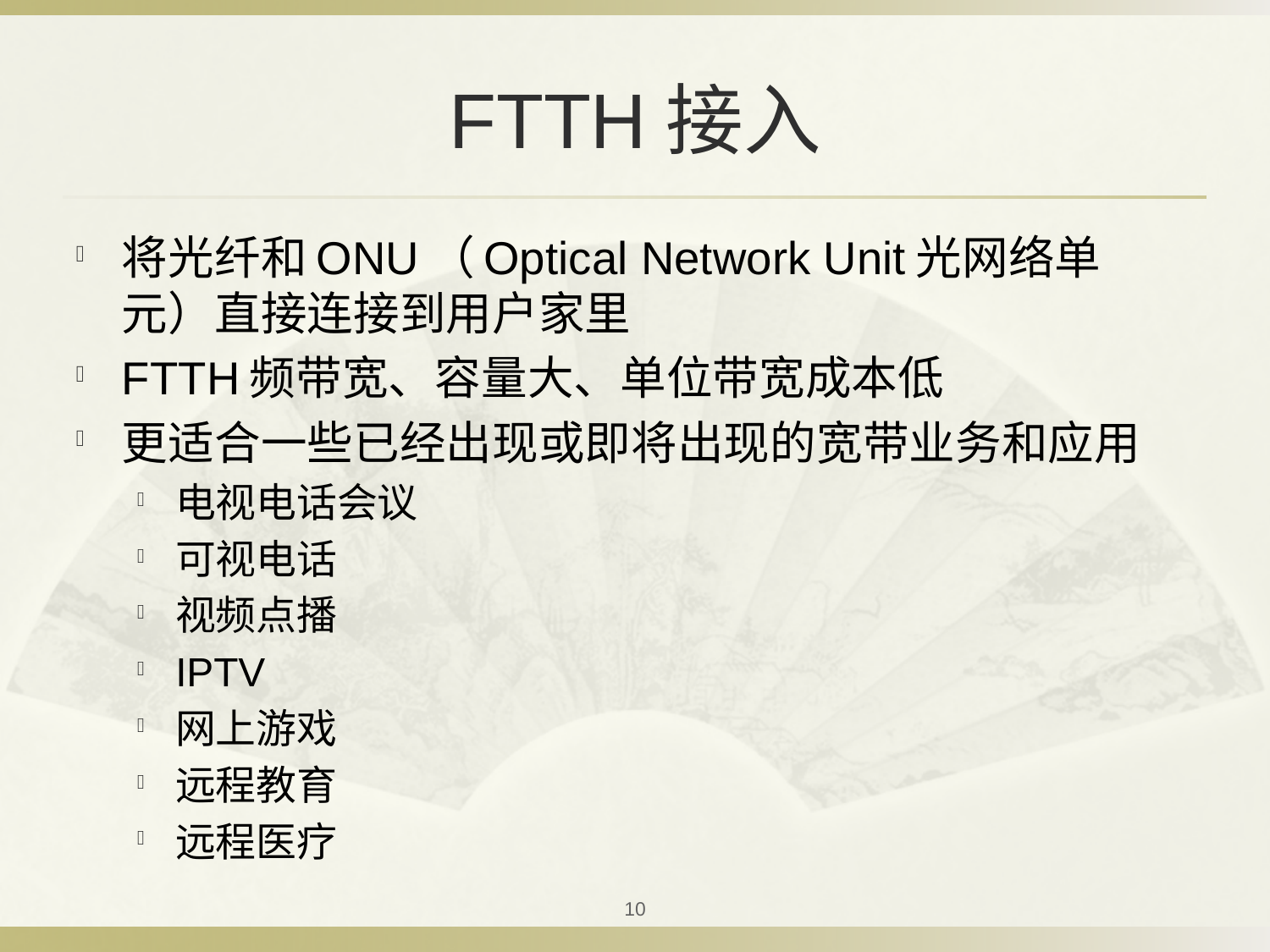

# FTTH接入
将光纤和ONU（Optical Network Unit光网络单元）直接连接到用户家里
FTTH频带宽、容量大、单位带宽成本低
更适合一些已经出现或即将出现的宽带业务和应用
电视电话会议
可视电话
视频点播
IPTV
网上游戏
远程教育
远程医疗
10